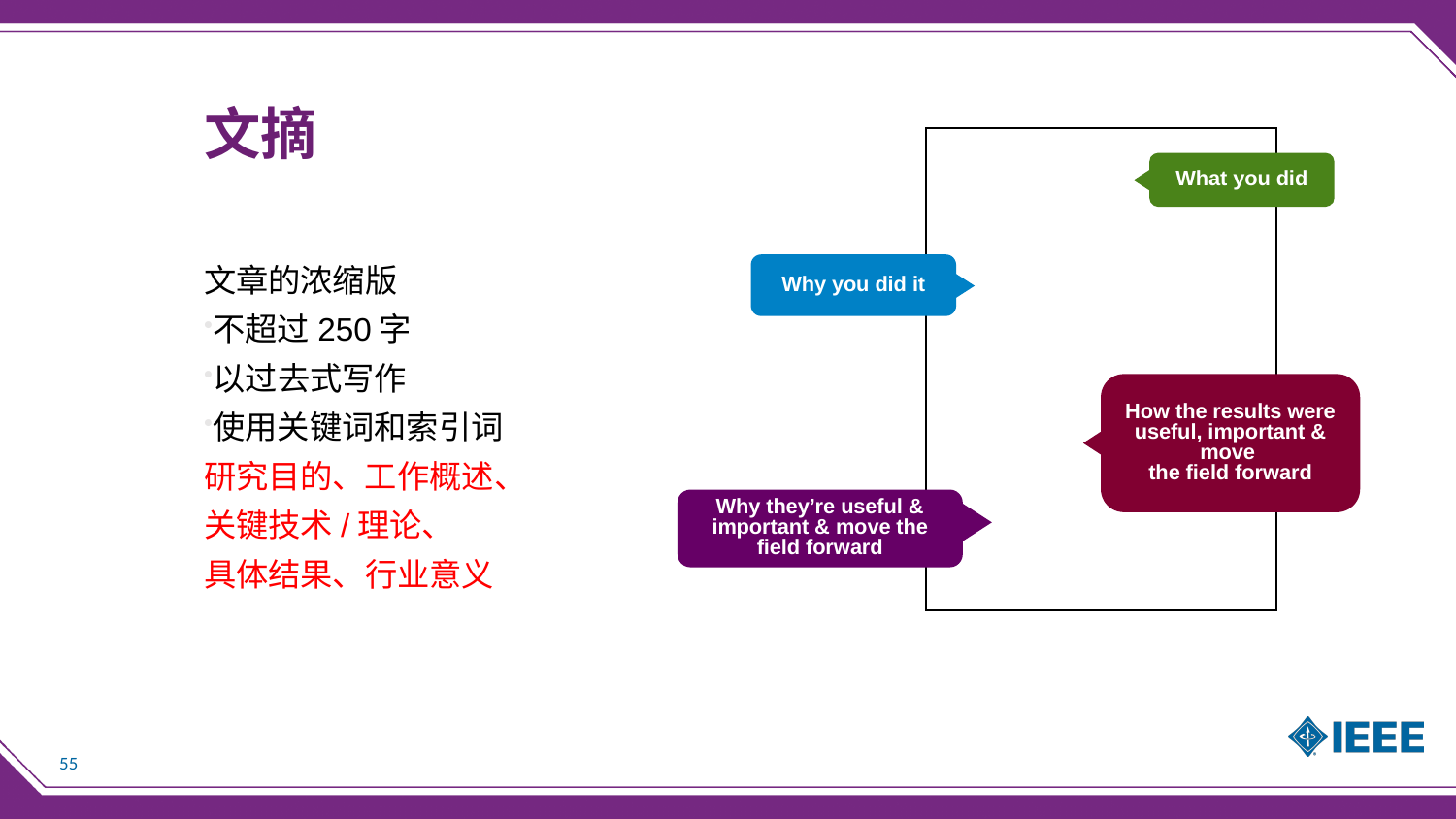

文摘

What you did

文章的浓缩版
不超过250字
以过去式写作
使用关键词和索引词
研究目的、工作概述、
关键技术/理论、
具体结果、行业意义

Why you did it

How the results were useful, important & move
the field forward

Why they’re useful & important & move the field forward

55